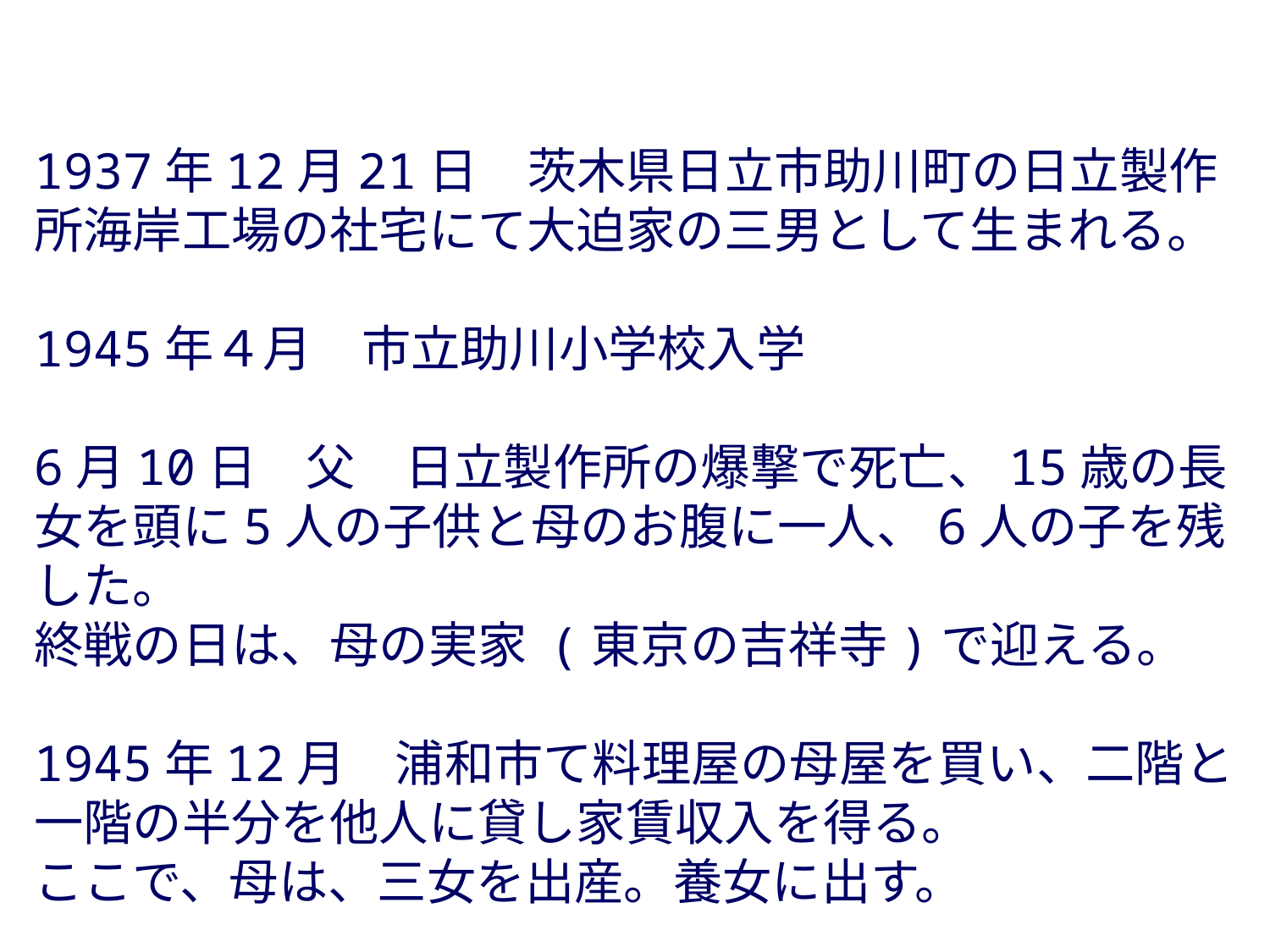

1937年12月21日　茨木県日立市助川町の日立製作所海岸工場の社宅にて大迫家の三男として生まれる。

1945年４月　市立助川小学校入学

6月10日　父　日立製作所の爆撃で死亡、15歳の長女を頭に5人の子供と母のお腹に一人、6人の子を残した。
終戦の日は、母の実家 (東京の吉祥寺)で迎える。

1945年12月　浦和市て料理屋の母屋を買い、二階と一階の半分を他人に貸し家賃収入を得る。
ここで、母は、三女を出産。養女に出す。